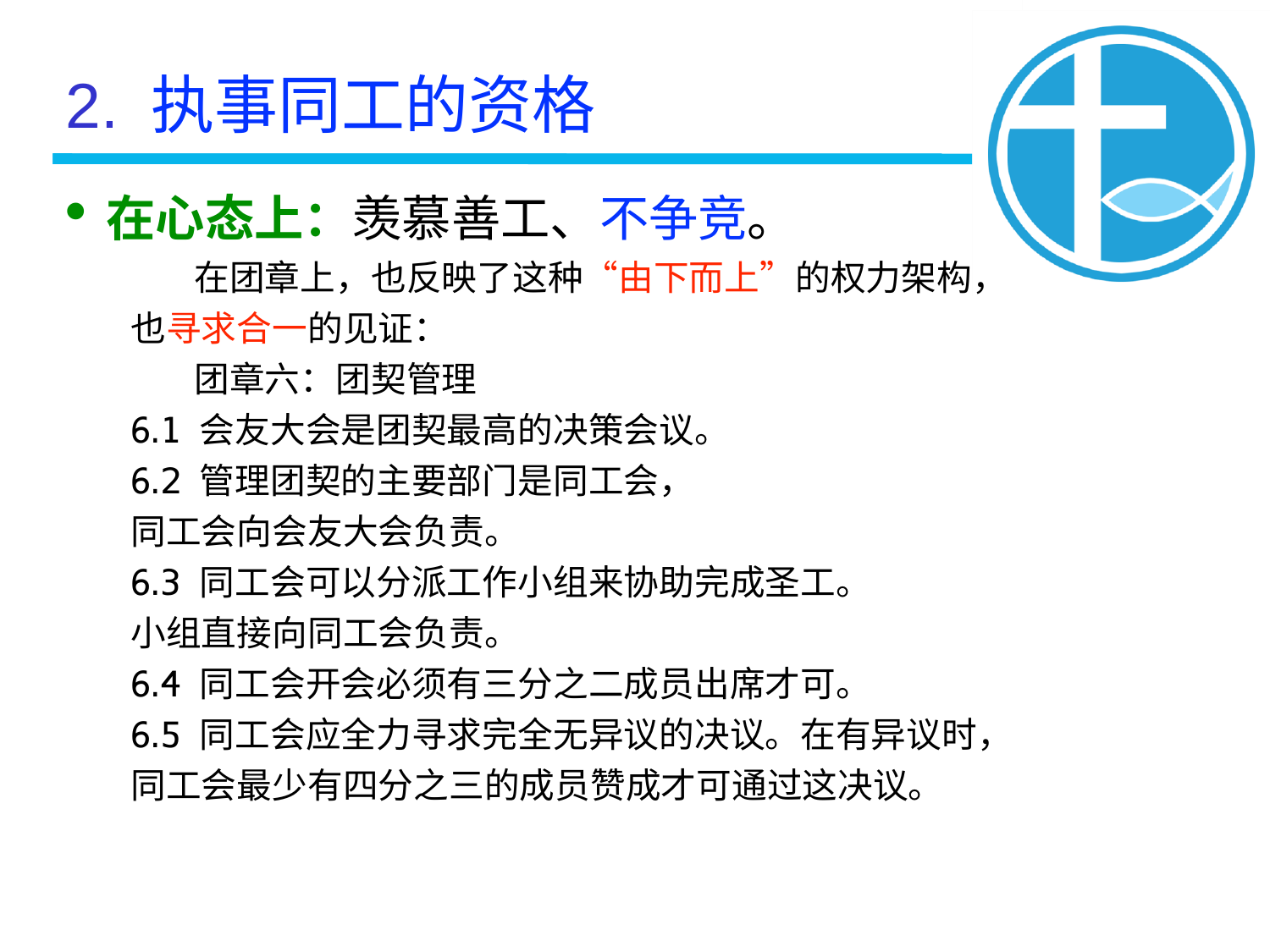

2. 执事同工的资格
在心态上：羡慕善工、不争竞。
在团章上，也反映了这种“由下而上”的权力架构，
也寻求合一的见证：
团章六：团契管理
6.1 会友大会是团契最高的决策会议。
6.2 管理团契的主要部门是同工会，
同工会向会友大会负责。
6.3 同工会可以分派工作小组来协助完成圣工。
小组直接向同工会负责。
6.4 同工会开会必须有三分之二成员出席才可。
6.5 同工会应全力寻求完全无异议的决议。在有异议时，同工会最少有四分之三的成员赞成才可通过这决议。